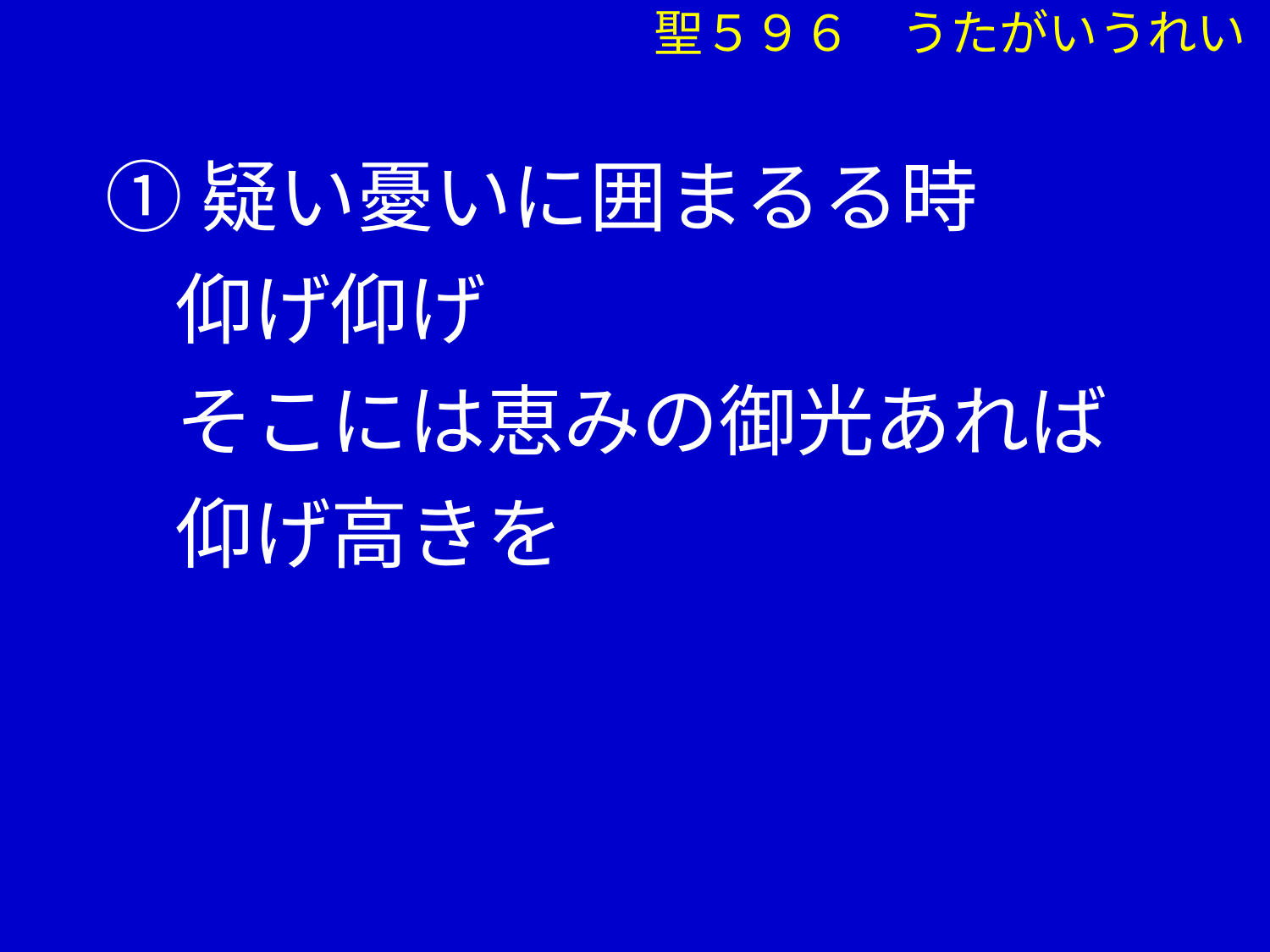

聖５９６　うたがいうれい
①疑い憂いに囲まるる時
   仰げ仰げ
   そこには恵みの御光あれば
   仰げ高きを